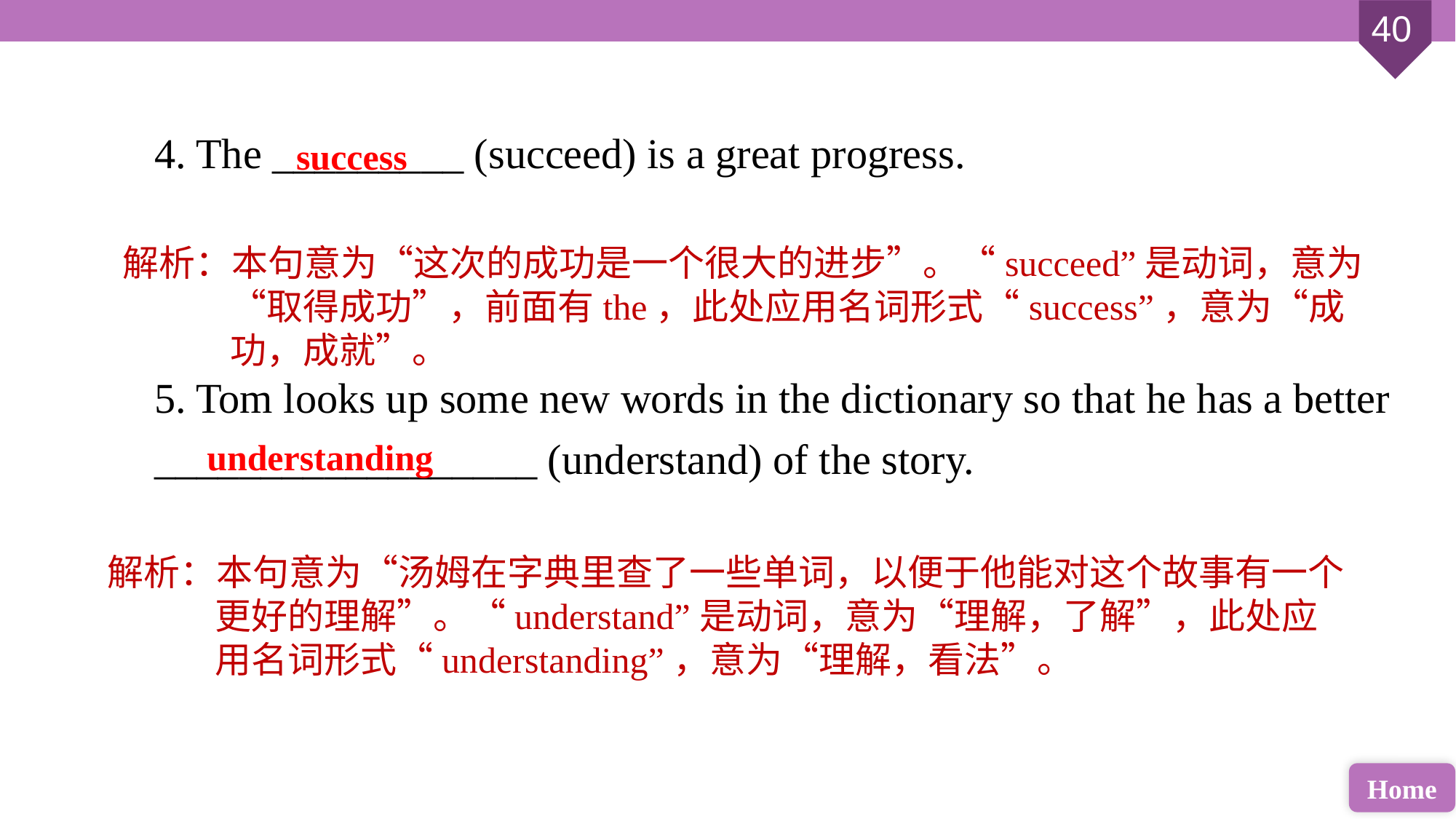

4. The _________ (succeed) is a great progress.

5. Tom looks up some new words in the dictionary so that he has a better __________________ (understand) of the story.
success
解析：本句意为“这次的成功是一个很大的进步”。“succeed”是动词，意为“取得成功”，前面有the，此处应用名词形式“success”，意为“成功，成就”。
understanding
解析：本句意为“汤姆在字典里查了一些单词，以便于他能对这个故事有一个更好的理解”。“understand”是动词，意为“理解，了解”，此处应用名词形式“understanding”，意为“理解，看法”。